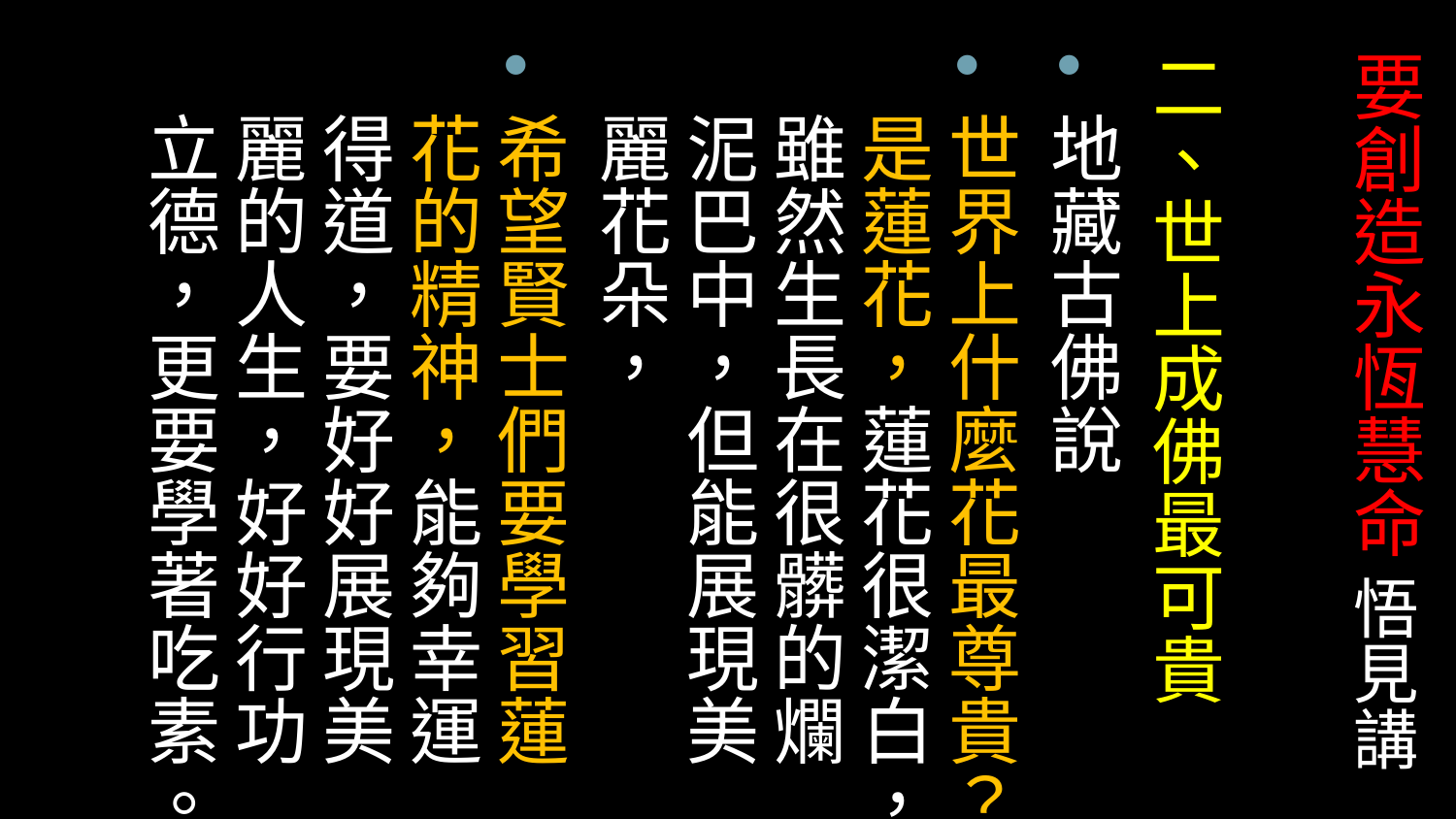

# 要創造永恆慧命 悟見講
二、世上成佛最可貴
地藏古佛說
世界上什麼花最尊貴？是蓮花，蓮花很潔白，雖然生長在很髒的爛泥巴中，但能展現美麗花朵，
希望賢士們要學習蓮花的精神，能夠幸運得道，要好好展現美麗的人生，好好行功立德，更要學著吃素。